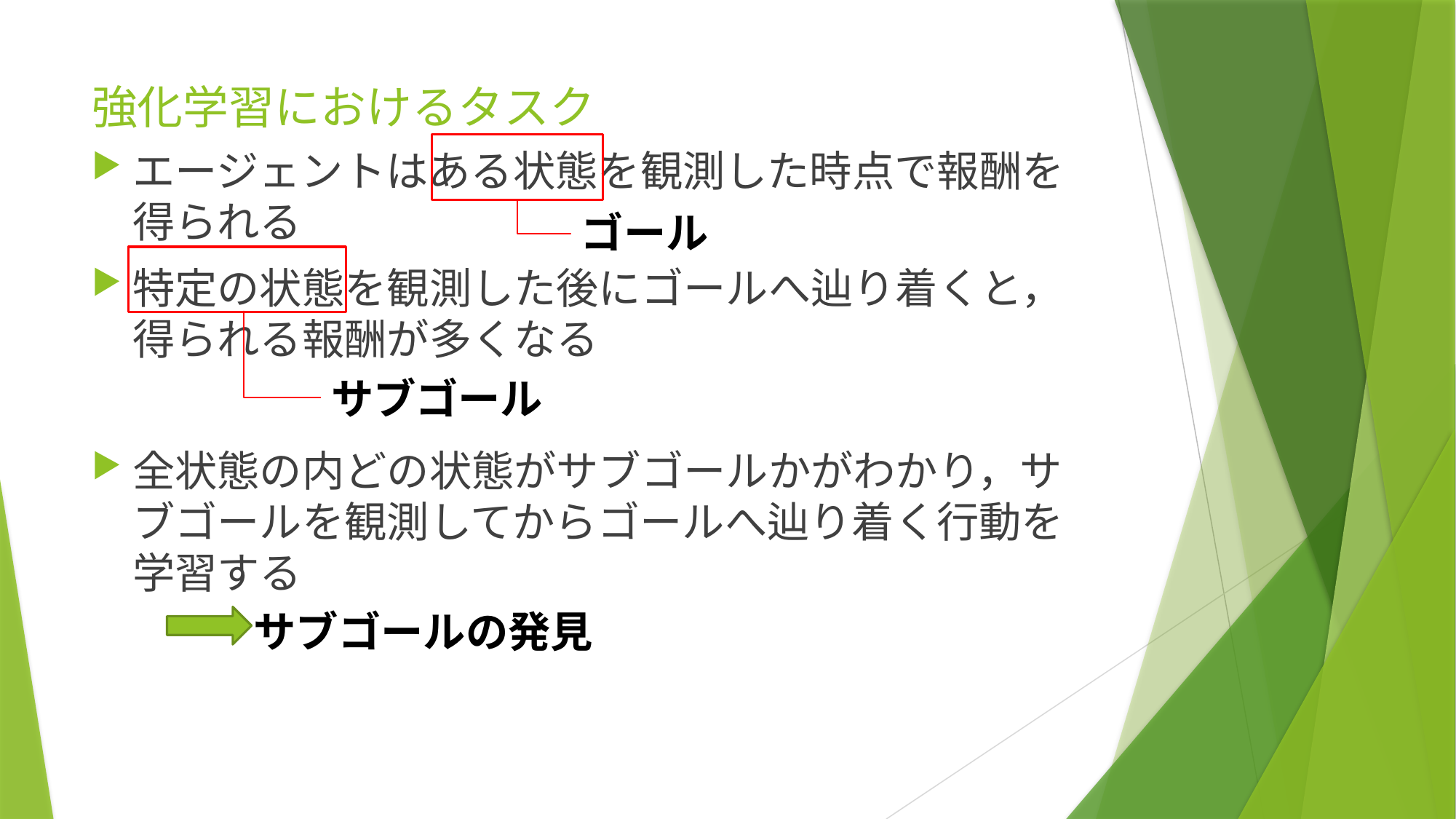

# 強化学習におけるタスク

エージェントはある状態を観測した時点で報酬を得られる
特定の状態を観測した後にゴールへ辿り着くと，得られる報酬が多くなる

全状態の内どの状態がサブゴールかがわかり，サブゴールを観測してからゴールへ辿り着く行動を学習する
ゴール

サブゴール
サブゴールの発見